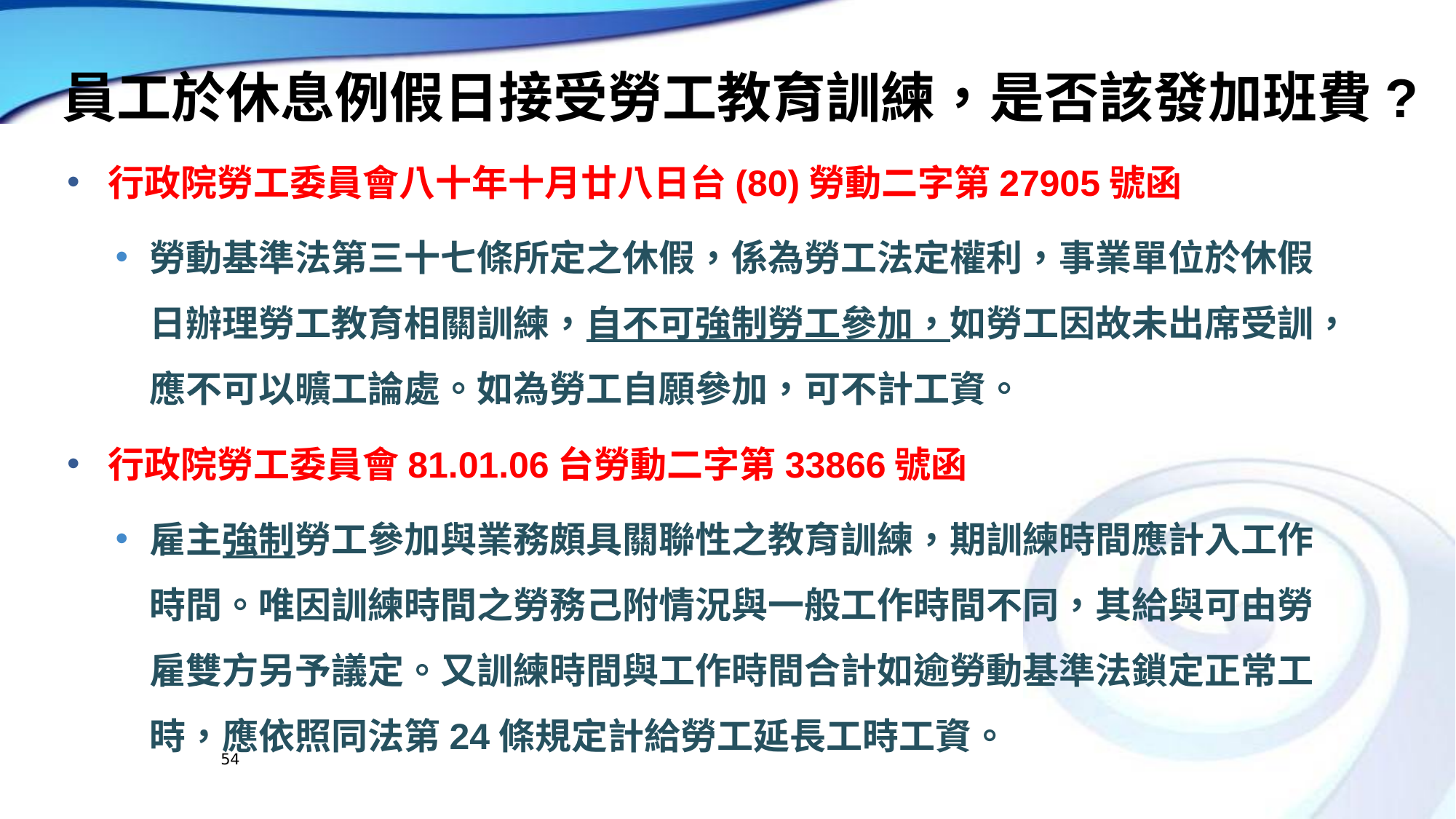

# 員工於休息例假日接受勞工教育訓練，是否該發加班費?
行政院勞工委員會八十年十月廿八日台(80)勞動二字第27905號函
勞動基準法第三十七條所定之休假，係為勞工法定權利，事業單位於休假日辦理勞工教育相關訓練，自不可強制勞工參加，如勞工因故未出席受訓，應不可以曠工論處。如為勞工自願參加，可不計工資。
行政院勞工委員會81.01.06台勞動二字第33866號函
雇主強制勞工參加與業務頗具關聯性之教育訓練，期訓練時間應計入工作時間。唯因訓練時間之勞務己附情況與一般工作時間不同，其給與可由勞雇雙方另予議定。又訓練時間與工作時間合計如逾勞動基準法鎖定正常工時，應依照同法第24條規定計給勞工延長工時工資。

54